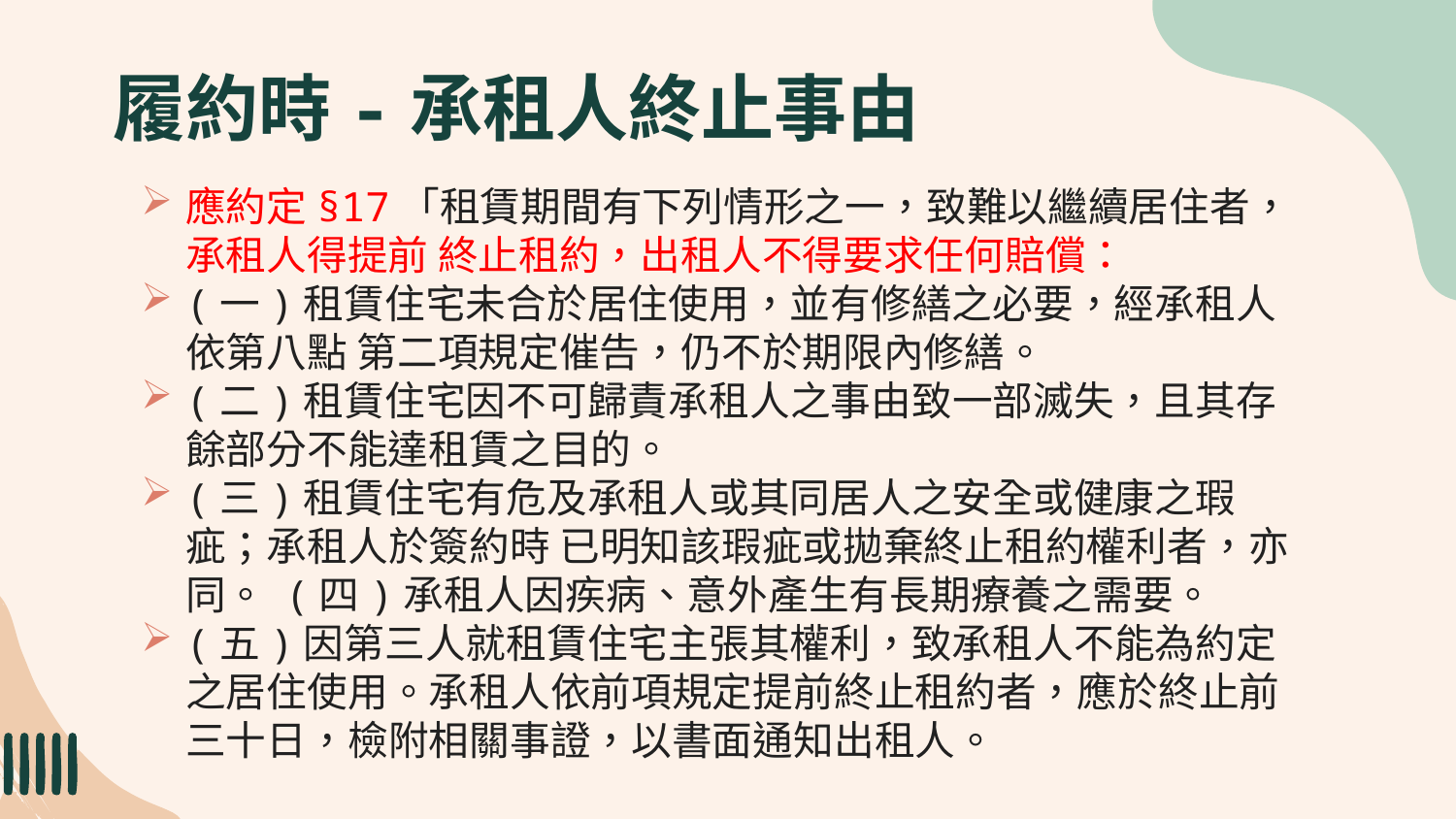

# 履約時-承租人終止事由
應約定§17「租賃期間有下列情形之一，致難以繼續居住者，承租人得提前 終止租約，出租人不得要求任何賠償：
(一)租賃住宅未合於居住使用，並有修繕之必要，經承租人依第八點 第二項規定催告，仍不於期限內修繕。
(二)租賃住宅因不可歸責承租人之事由致一部滅失，且其存餘部分不能達租賃之目的。
(三)租賃住宅有危及承租人或其同居人之安全或健康之瑕疵；承租人於簽約時 已明知該瑕疵或拋棄終止租約權利者，亦同。 (四)承租人因疾病、意外產生有長期療養之需要。
(五)因第三人就租賃住宅主張其權利，致承租人不能為約定之居住使用。承租人依前項規定提前終止租約者，應於終止前三十日，檢附相關事證，以書面通知出租人。